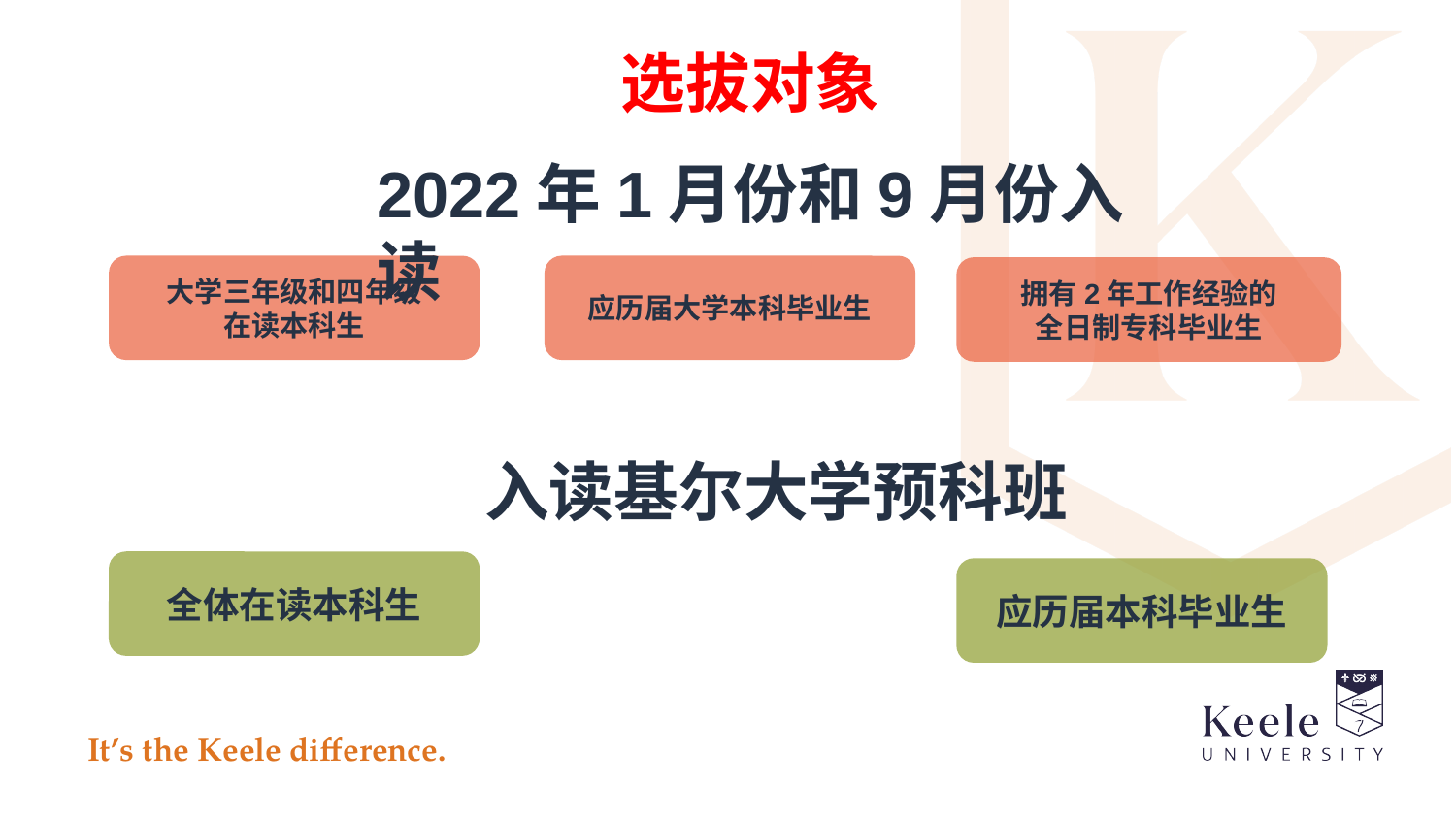

选拔对象
2022年1月份和9月份入读
大学三年级和四年级
在读本科生
应历届大学本科毕业生
拥有2年工作经验的
全日制专科毕业生
入读基尔大学预科班
全体在读本科生
应历届本科毕业生